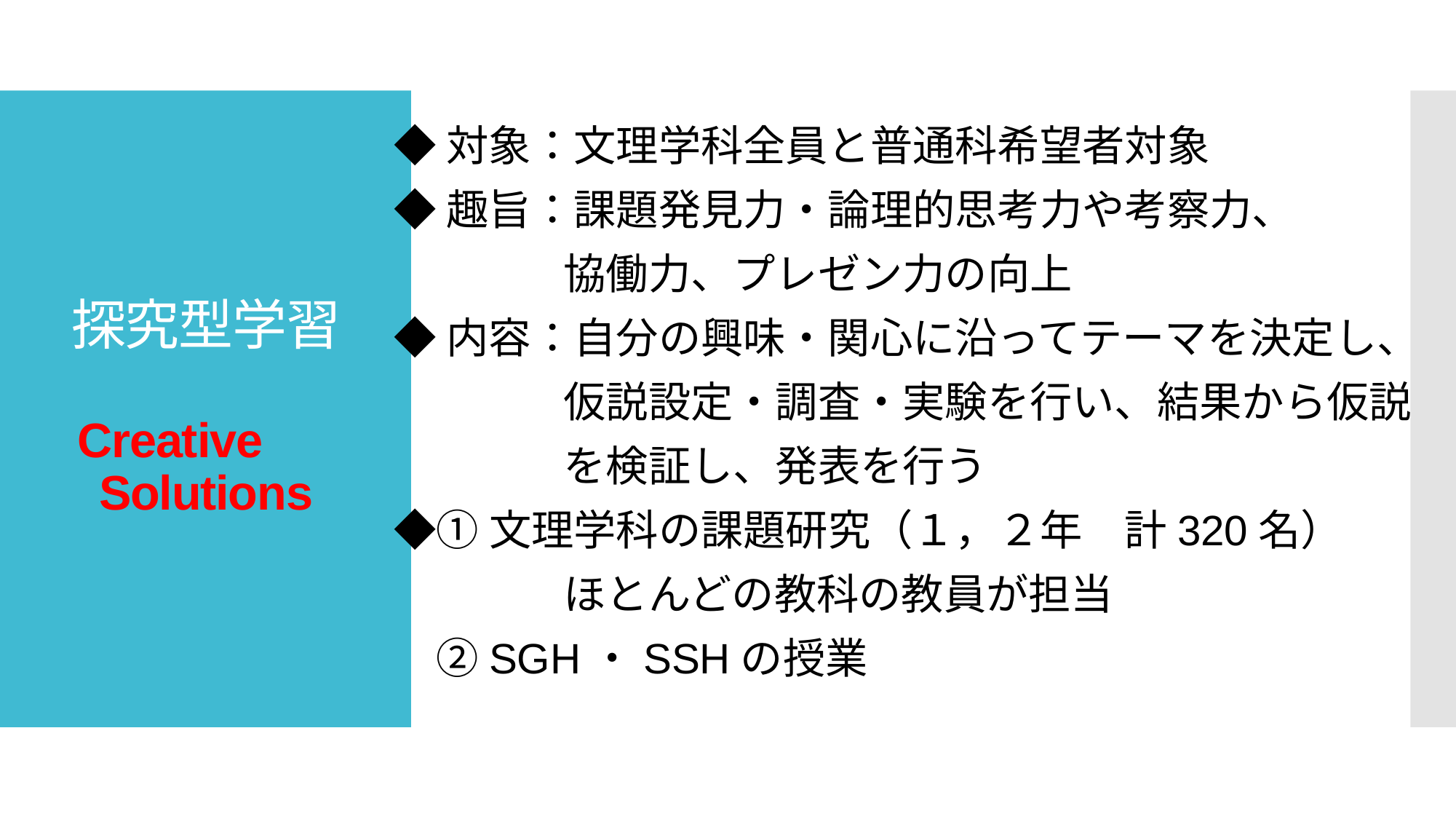

◆対象：文理学科全員と普通科希望者対象
◆趣旨：課題発見力・論理的思考力や考察力、
　　　　協働力、プレゼン力の向上
◆内容：自分の興味・関心に沿ってテーマを決定し、
　　　　仮説設定・調査・実験を行い、結果から仮説
　　　　を検証し、発表を行う
◆①文理学科の課題研究（１，２年　計320名）
　　　　ほとんどの教科の教員が担当
　②SGH・SSHの授業
# 探究型学習 Creative　Solutions